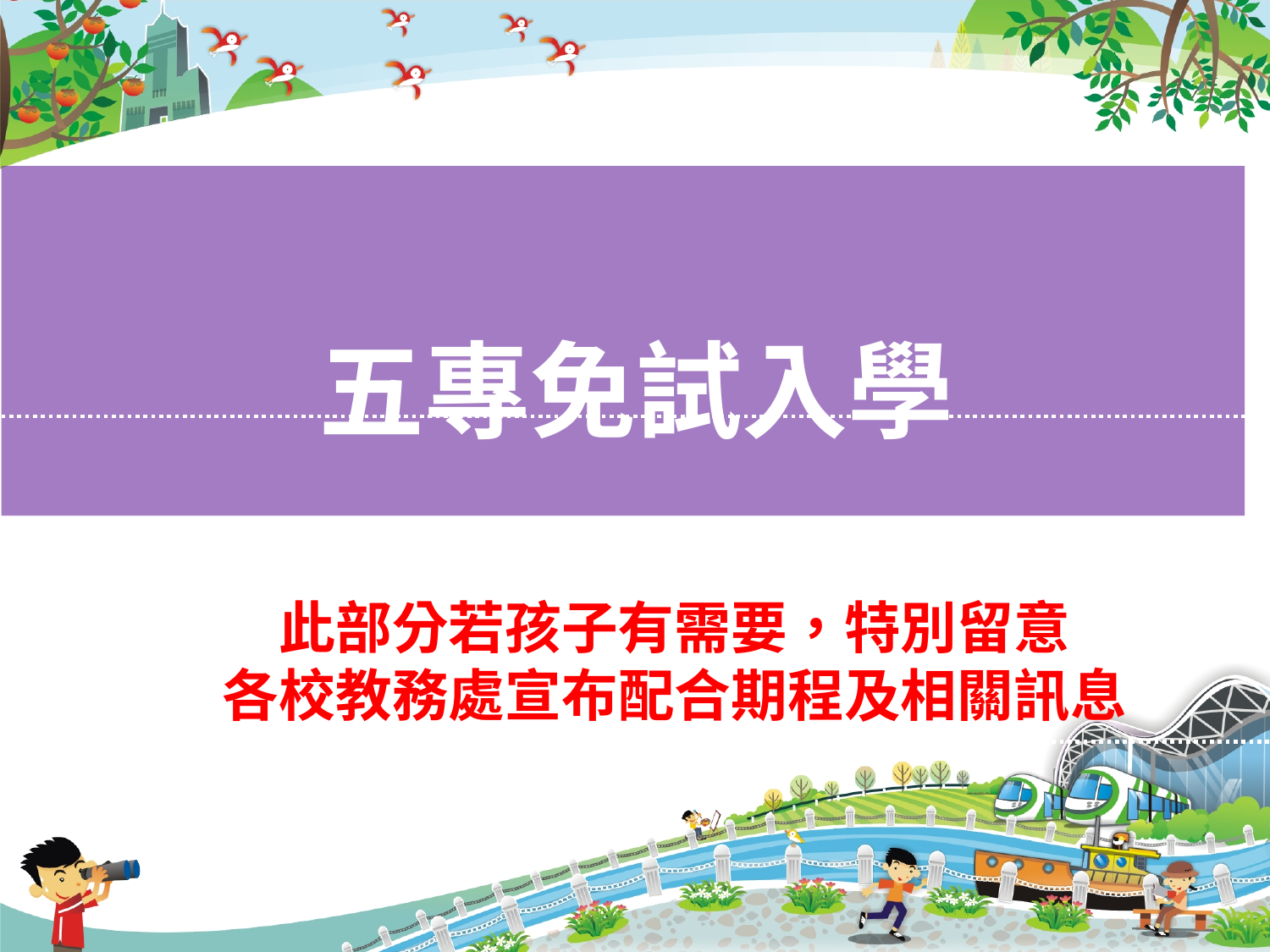

五專免試入學
此部分若孩子有需要，特別留意
各校教務處宣布配合期程及相關訊息